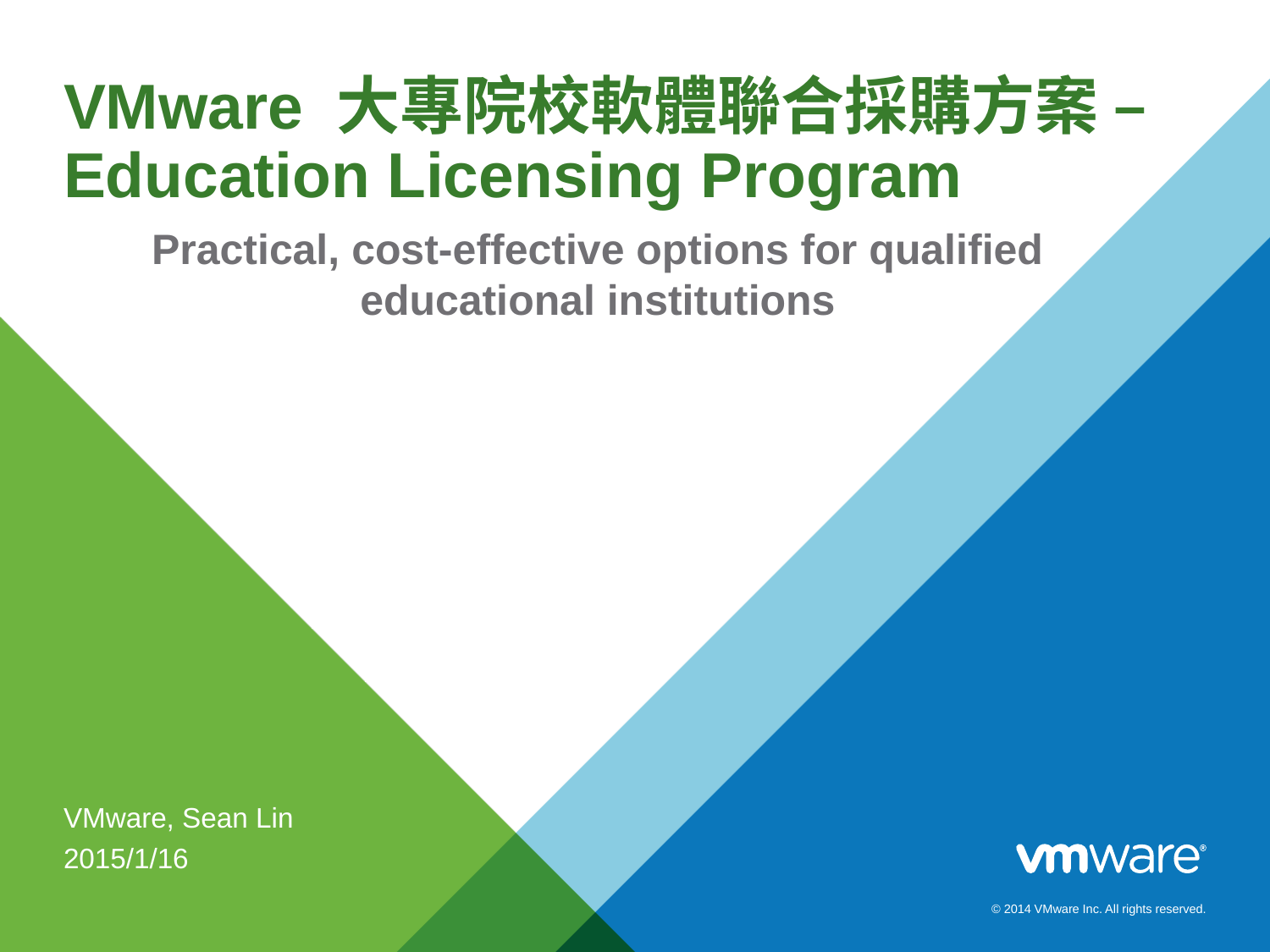

# VMware 大專院校軟體聯合採購方案 – Education Licensing Program
Practical, cost-effective options for qualified educational institutions

VMware, Sean Lin
2015/1/16